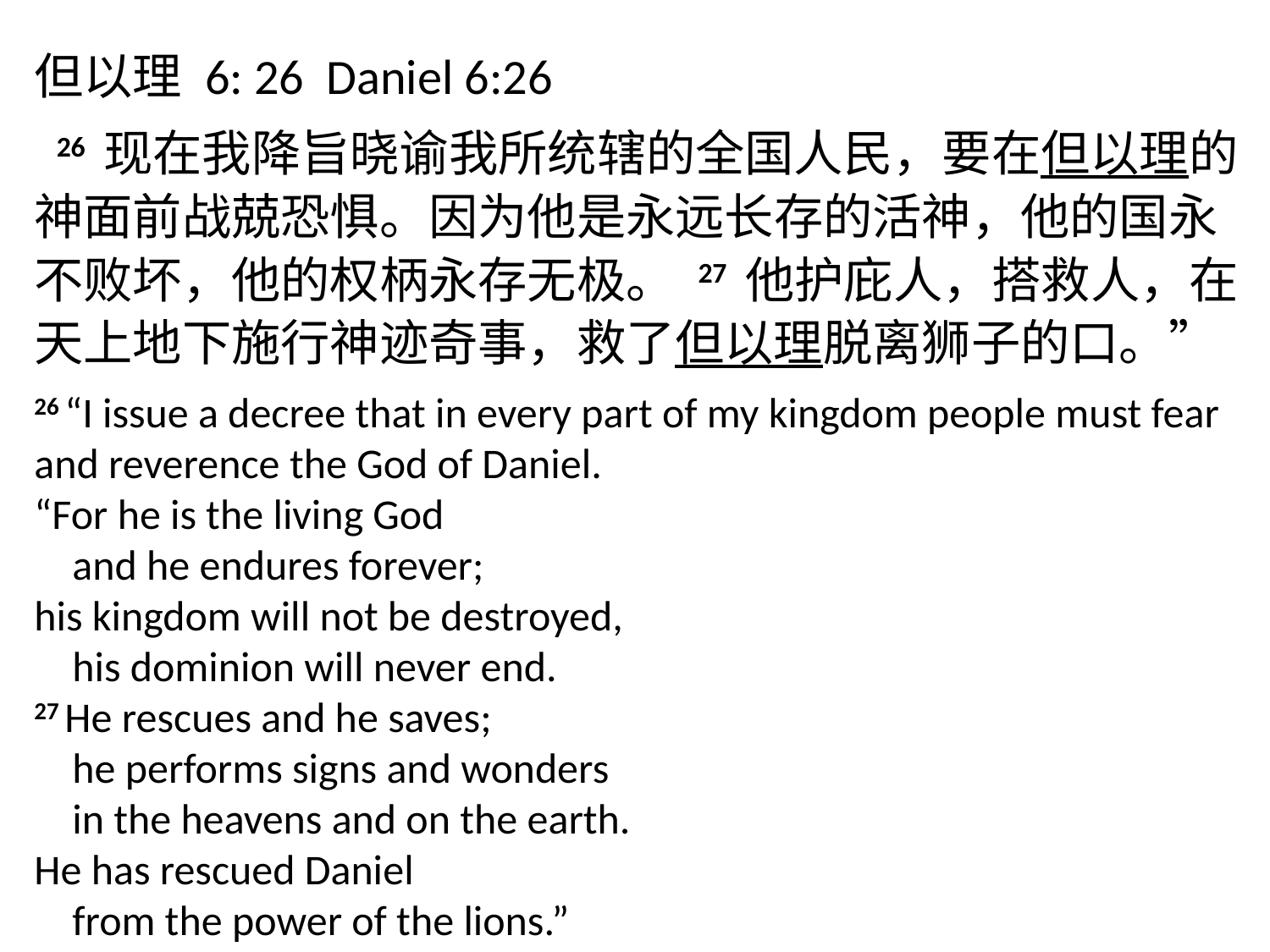

但以理 6: 26  Daniel 6:26
  26 现在我降旨晓谕我所统辖的全国人民，要在但以理的神面前战兢恐惧。因为他是永远长存的活神，他的国永不败坏，他的权柄永存无极。 27 他护庇人，搭救人，在天上地下施行神迹奇事，救了但以理脱离狮子的口。”
26 “I issue a decree that in every part of my kingdom people must fear and reverence the God of Daniel.
“For he is the living God
    and he endures forever;
his kingdom will not be destroyed,
    his dominion will never end.
27 He rescues and he saves;
    he performs signs and wonders
    in the heavens and on the earth.
He has rescued Daniel
    from the power of the lions.”